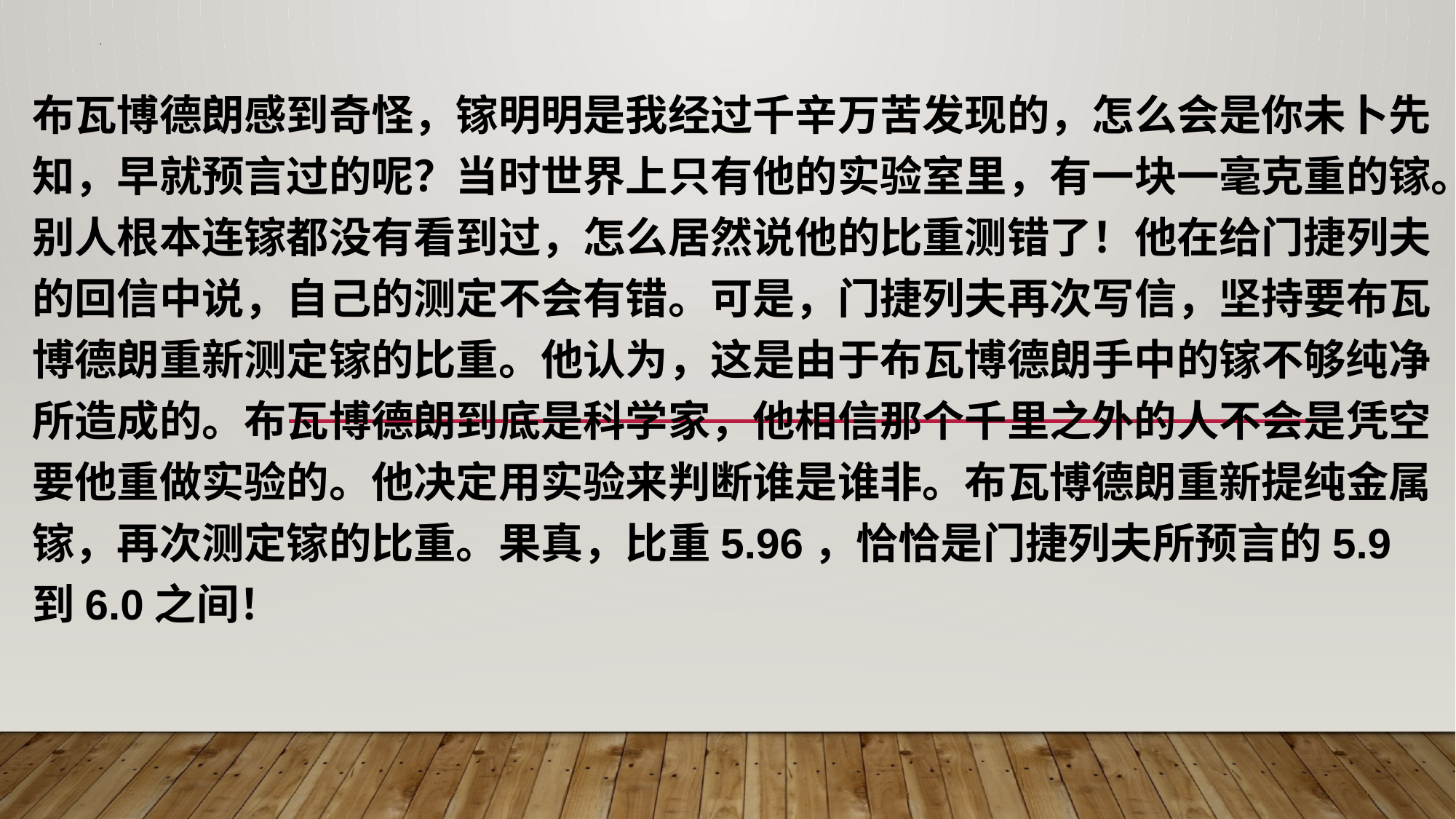

#
布瓦博德朗感到奇怪，镓明明是我经过千辛万苦发现的，怎么会是你未卜先知，早就预言过的呢？当时世界上只有他的实验室里，有一块一毫克重的镓。别人根本连镓都没有看到过，怎么居然说他的比重测错了！他在给门捷列夫的回信中说，自己的测定不会有错。可是，门捷列夫再次写信，坚持要布瓦博德朗重新测定镓的比重。他认为，这是由于布瓦博德朗手中的镓不够纯净所造成的。布瓦博德朗到底是科学家，他相信那个千里之外的人不会是凭空要他重做实验的。他决定用实验来判断谁是谁非。布瓦博德朗重新提纯金属镓，再次测定镓的比重。果真，比重5.96，恰恰是门捷列夫所预言的5.9到6.0之间！